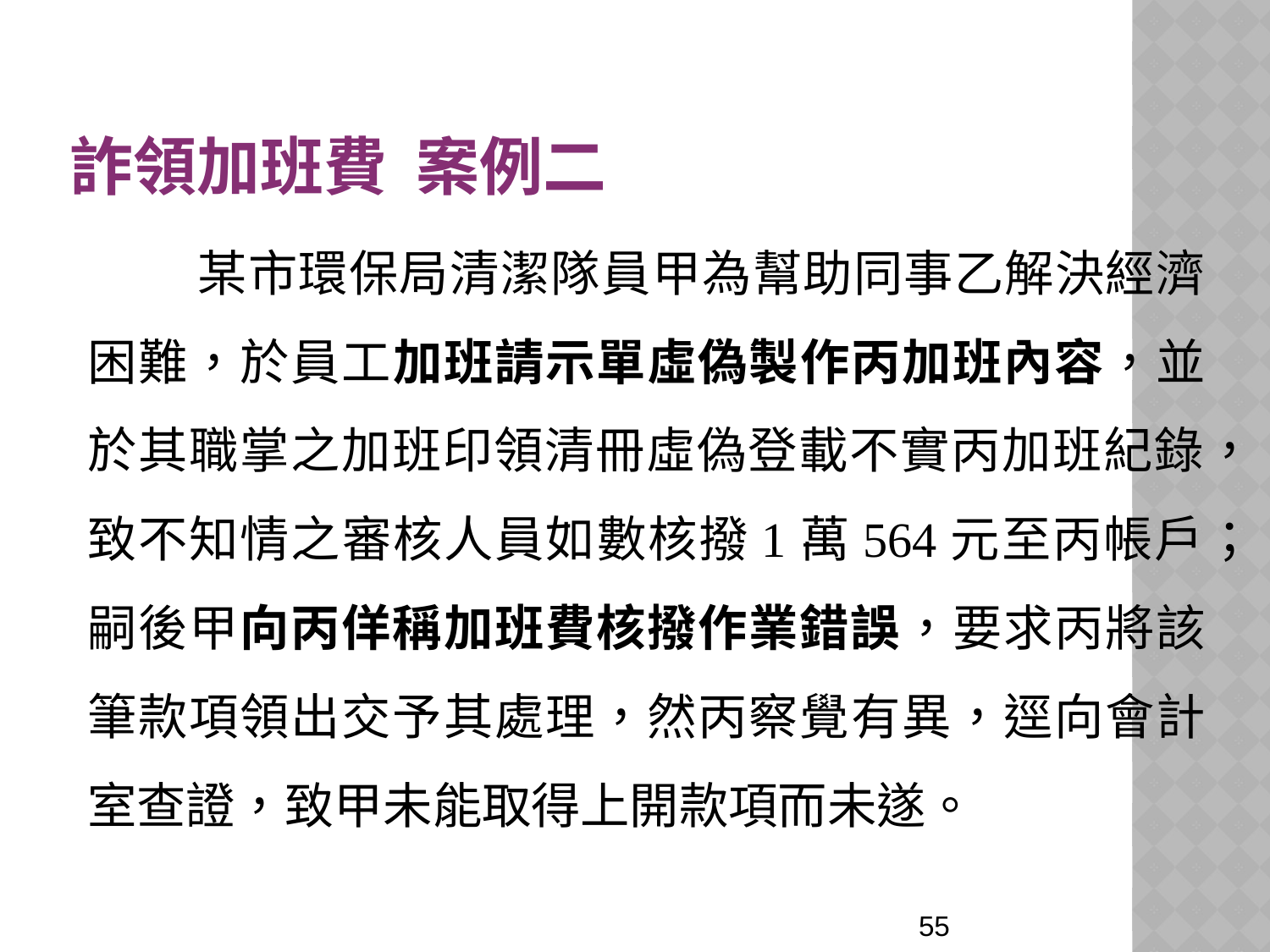

# 詐領加班費  案例二
        某市環保局清潔隊員甲為幫助同事乙解決經濟困難，於員工加班請示單虛偽製作丙加班內容，並於其職掌之加班印領清冊虛偽登載不實丙加班紀錄，致不知情之審核人員如數核撥1萬564元至丙帳戶；嗣後甲向丙佯稱加班費核撥作業錯誤，要求丙將該筆款項領出交予其處理，然丙察覺有異，逕向會計室查證，致甲未能取得上開款項而未遂。
55